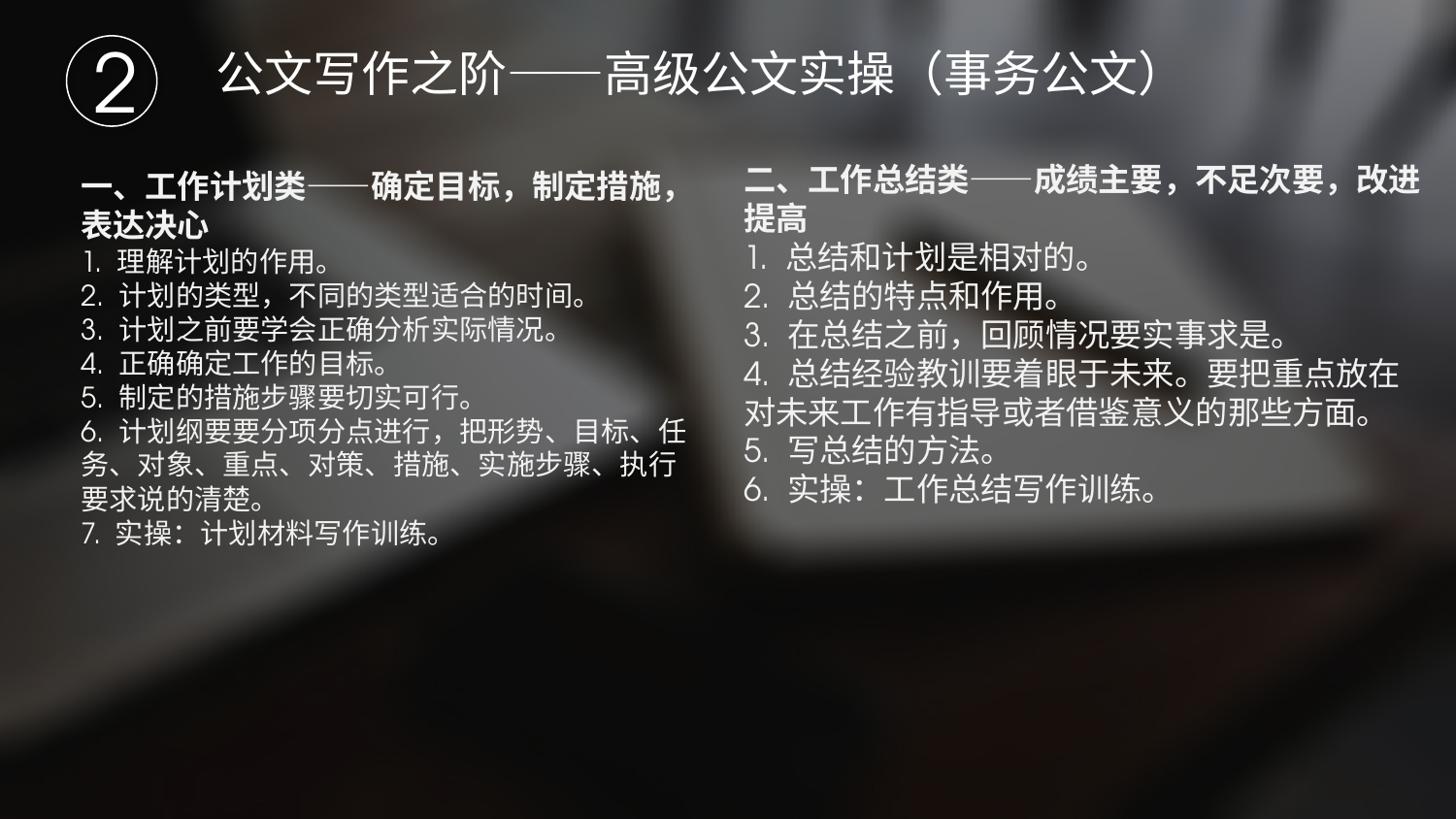

公文写作之阶——高级公文实操（事务公文）
2
二、工作总结类——成绩主要，不足次要，改进提高
1. 总结和计划是相对的。
2. 总结的特点和作用。
3. 在总结之前，回顾情况要实事求是。
4. 总结经验教训要着眼于未来。要把重点放在对未来工作有指导或者借鉴意义的那些方面。
5. 写总结的方法。
6. 实操：工作总结写作训练。

一、工作计划类——确定目标，制定措施，表达决心
1. 理解计划的作用。
2. 计划的类型，不同的类型适合的时间。
3. 计划之前要学会正确分析实际情况。
4. 正确确定工作的目标。
5. 制定的措施步骤要切实可行。
6. 计划纲要要分项分点进行，把形势、目标、任务、对象、重点、对策、措施、实施步骤、执行要求说的清楚。
7. 实操：计划材料写作训练。